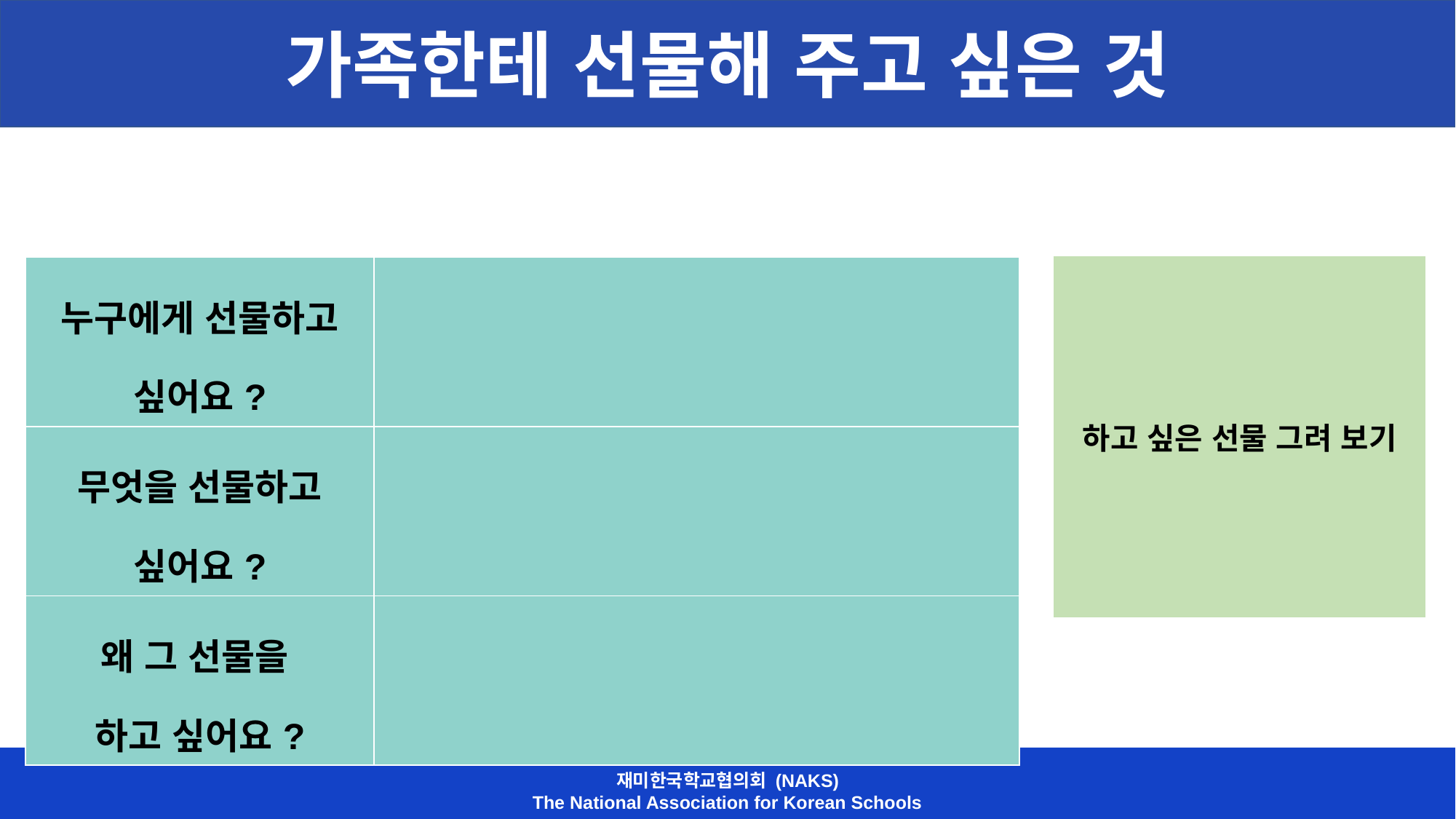

가족한테 선물해 주고 싶은 것
| 누구에게 선물하고 싶어요? |  |
| --- | --- |
| 무엇을 선물하고 싶어요? |  |
| 왜 그 선물을 하고 싶어요? |  |
하고 싶은 선물 그려 보기
재미한국학교협의회 (NAKS)
The National Association for Korean Schools